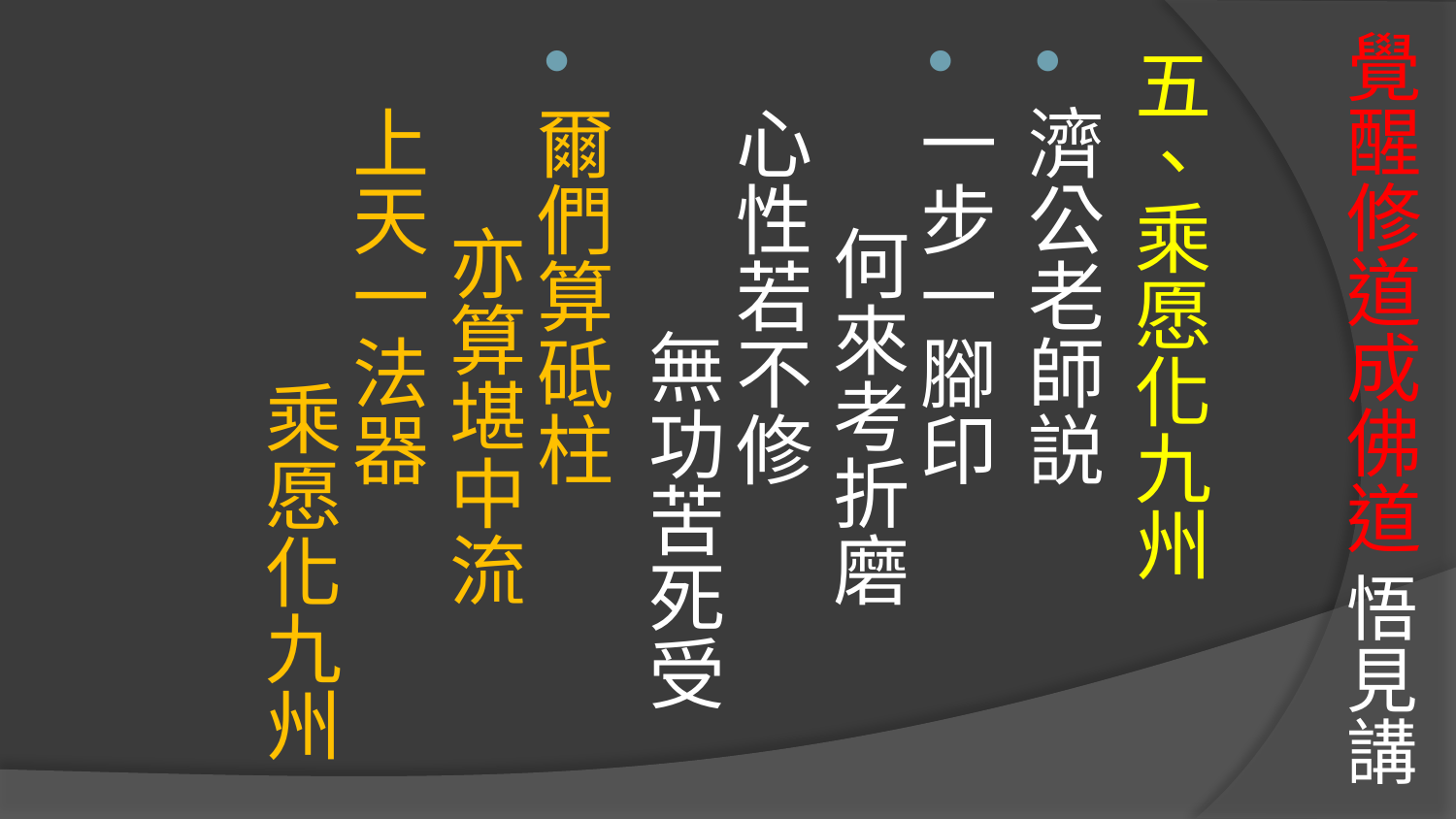

# 覺醒修道成佛道 悟見講
五、乘愿化九州
濟公老師説
一步一腳印　                    何來考折磨
心性若不修　　                      無功苦死受
爾們算砥柱　　                亦算堪中流
上天一法器　　                         乘愿化九州